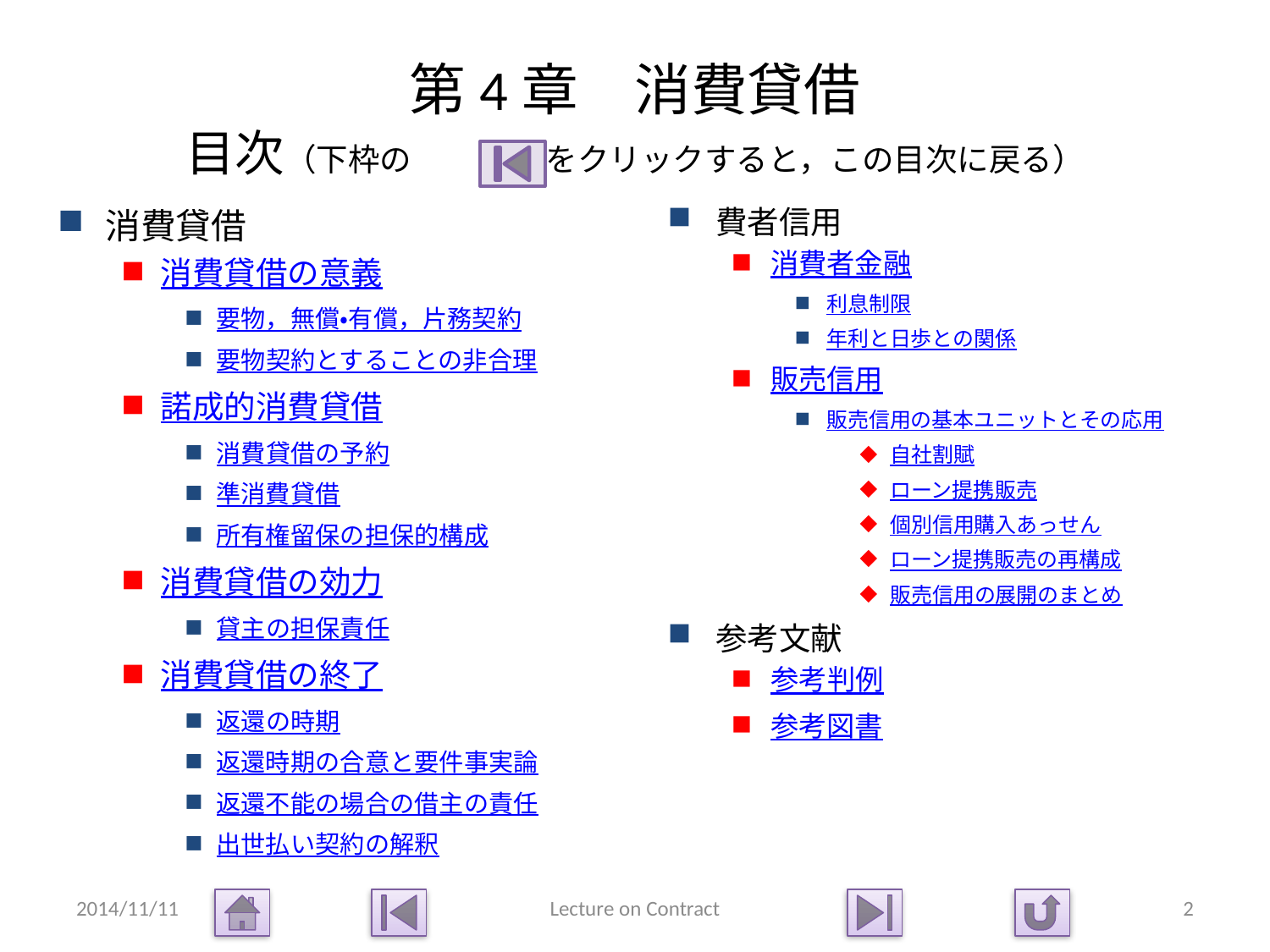

# 第4章　消費貸借 目次（下枠の　　　　 をクリックすると，この目次に戻る）

費者信用
消費者金融
利息制限
年利と日歩との関係
販売信用
販売信用の基本ユニットとその応用
自社割賦
ローン提携販売
個別信用購入あっせん
ローン提携販売の再構成
販売信用の展開のまとめ
参考文献
参考判例
参考図書
消費貸借
消費貸借の意義
要物，無償・有償，片務契約
要物契約とすることの非合理
諾成的消費貸借
消費貸借の予約
準消費貸借
所有権留保の担保的構成
消費貸借の効力
貸主の担保責任
消費貸借の終了
返還の時期
返還時期の合意と要件事実論
返還不能の場合の借主の責任
出世払い契約の解釈
2014/11/11
Lecture on Contract
2